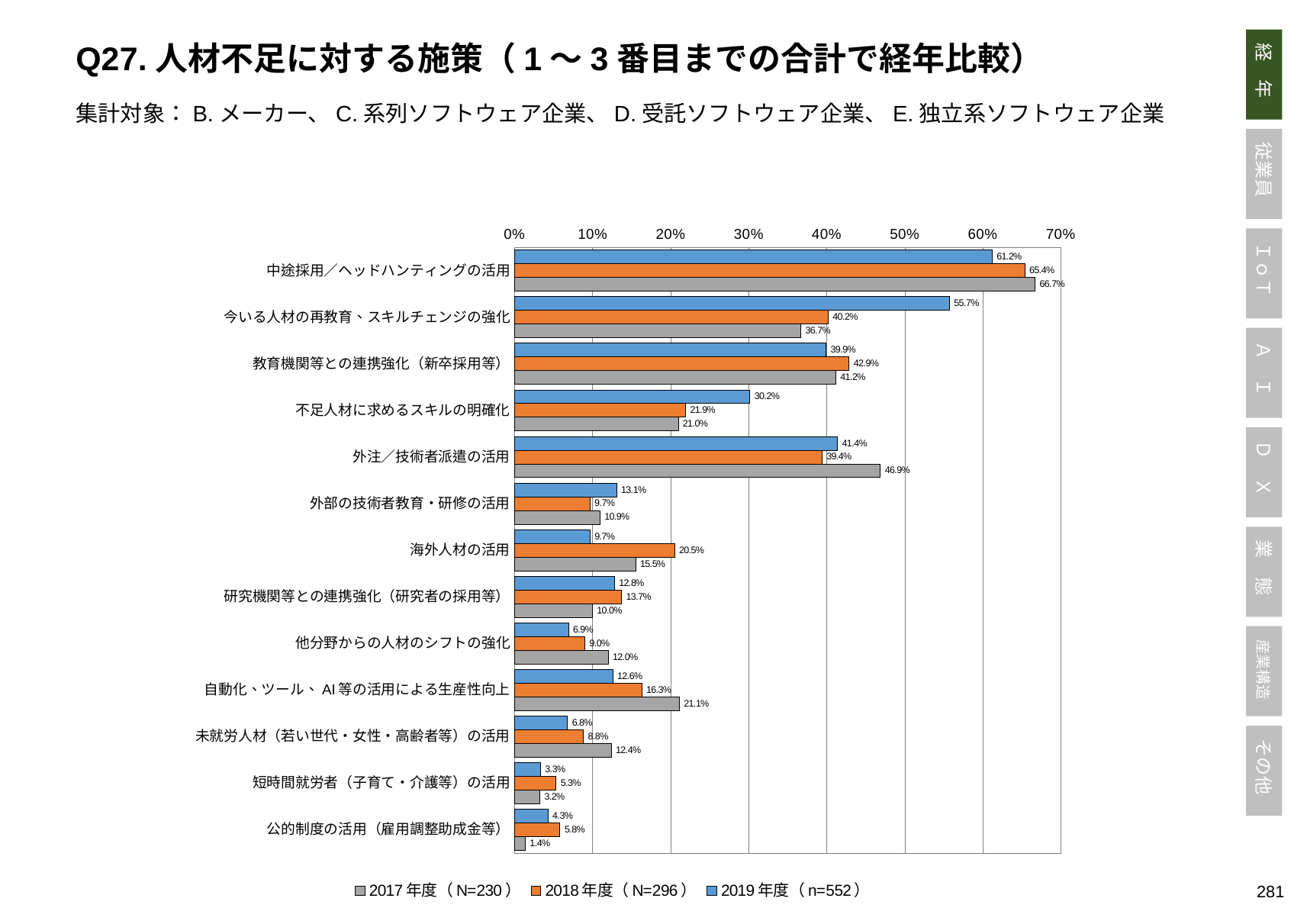

Q27.人材不足に対する施策（1～3番目までの合計で経年比較）
集計対象：B.メーカー、C.系列ソフトウェア企業、D.受託ソフトウェア企業、E.独立系ソフトウェア企業

### Chart

| Category | 2019年度（n=552） | 2018年度（N=296） | 2017年度（N=230） |
|---|---|---|---|
| 中途採用／ヘッドハンティングの活用 | 0.6121846605672173 | 0.6540301822559887 | 0.6671996856436216 |
| 今いる人材の再教育、スキルチェンジの強化 | 0.5574506978672923 | 0.4019145873984583 | 0.36691815176941034 |
| 教育機関等との連携強化（新卒採用等） | 0.3993187329732454 | 0.428806686871203 | 0.41187943508309643 |
| 不足人材に求めるスキルの明確化 | 0.3017068747408259 | 0.2193039814007556 | 0.2099724938168874 |
| 外注／技術者派遣の活用 | 0.41397519277304484 | 0.3941216562184304 | 0.4688713219148002 |
| 外部の技術者教育・研修の活用 | 0.1307582581400354 | 0.09665310471762084 | 0.1094390125511407 |
| 海外人材の活用 | 0.09670245237757796 | 0.20510199139231397 | 0.1553452141552828 |
| 研究機関等との連携強化（研究者の採用等） | 0.12817767139610203 | 0.13718672589640332 | 0.09992002403901717 |
| 他分野からの人材のシフトの強化 | 0.06915913421413161 | 0.09003819487690456 | 0.1198821163580889 |
| 自動化、ツール、AI等の活用による生産性向上 | 0.12594352497782257 | 0.16312049376565507 | 0.21135427501560225 |
| 未就労人材（若い世代・女性・高齢者等）の活用 | 0.06792034759512675 | 0.08831354395870525 | 0.12403670573006959 |
| 短時間就労者（子育て・介護等）の活用 | 0.03319364177020508 | 0.05308880308880309 | 0.032472089314194576 |
| 公的制度の活用（雇用調整助成金等） | 0.04277717850600234 | 0.058184913023622706 | 0.013576959526616278 |
281